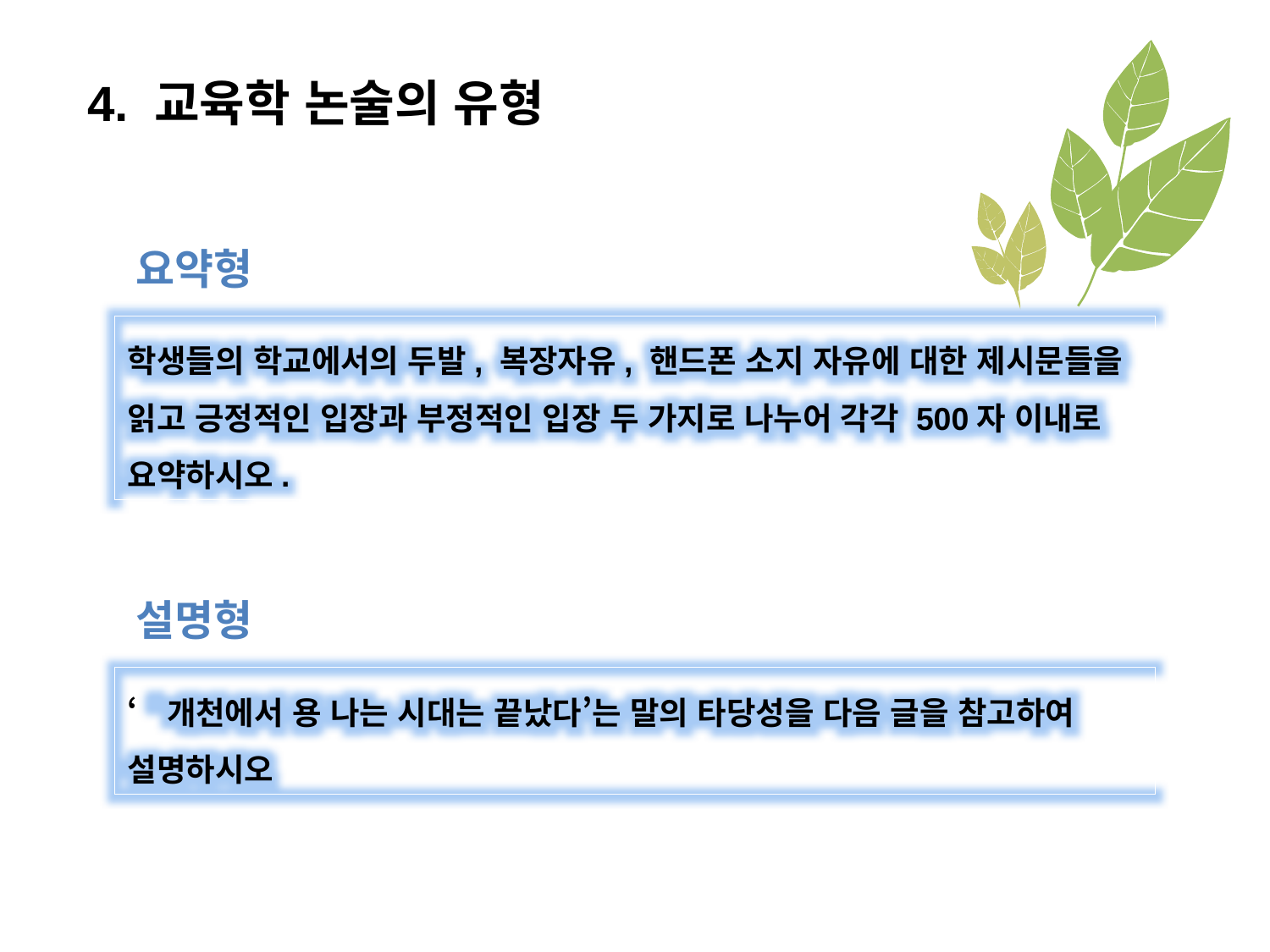

4. 교육학 논술의 유형

요약형
학생들의 학교에서의 두발, 복장자유, 핸드폰 소지 자유에 대한 제시문들을 읽고 긍정적인 입장과 부정적인 입장 두 가지로 나누어 각각 500자 이내로 요약하시오.
설명형
‘개천에서 용 나는 시대는 끝났다’는 말의 타당성을 다음 글을 참고하여 설명하시오